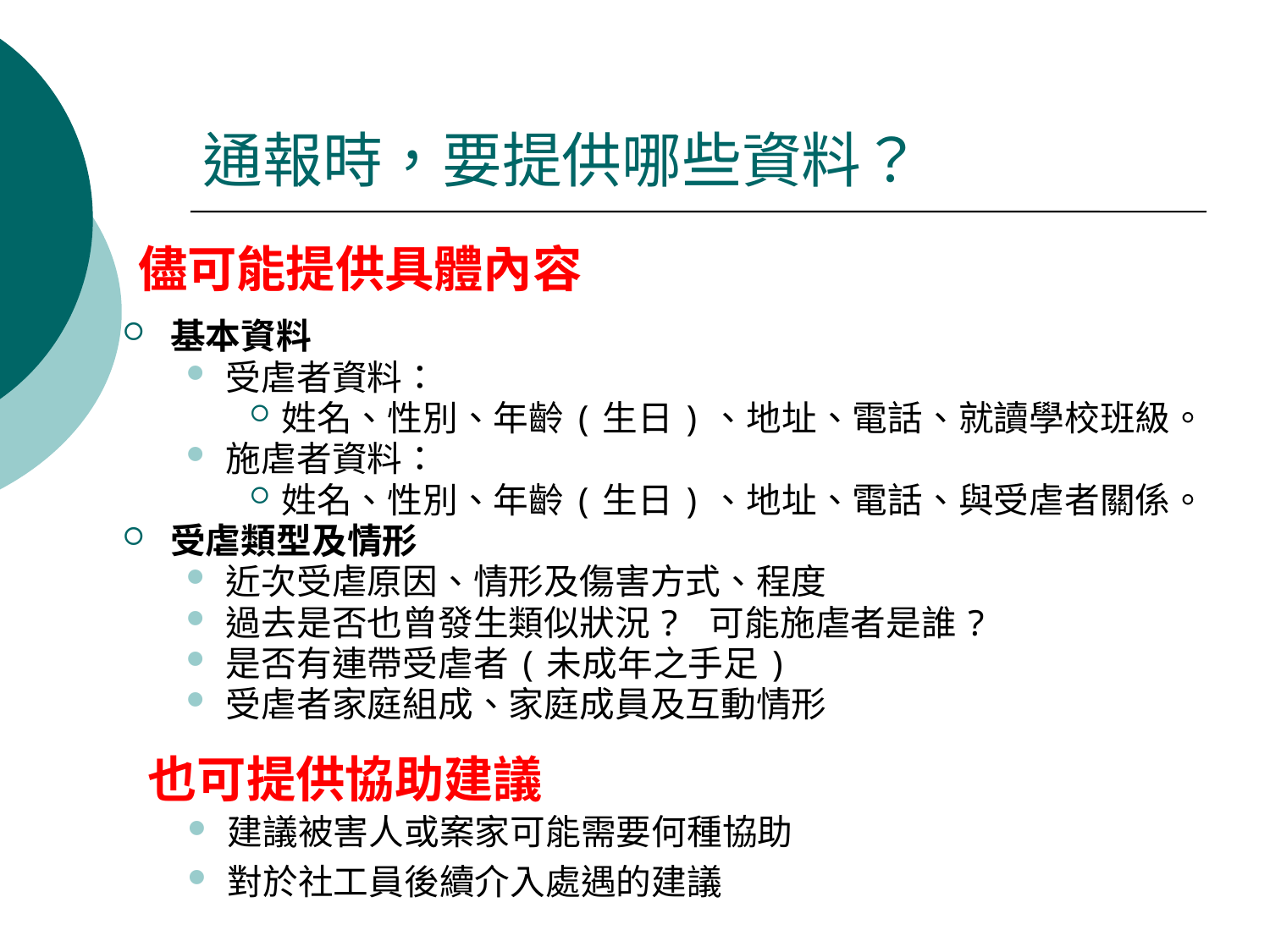

# 通報時，要提供哪些資料？

   儘可能提供具體內容

基本資料
受虐者資料：
姓名、性別、年齡(生日)、地址、電話、就讀學校班級。
施虐者資料：
姓名、性別、年齡(生日)、地址、電話、與受虐者關係。
受虐類型及情形
近次受虐原因、情形及傷害方式、程度
過去是否也曾發生類似狀況? 可能施虐者是誰?
是否有連帶受虐者(未成年之手足)
受虐者家庭組成、家庭成員及互動情形

   也可提供協助建議
建議被害人或案家可能需要何種協助
對於社工員後續介入處遇的建議